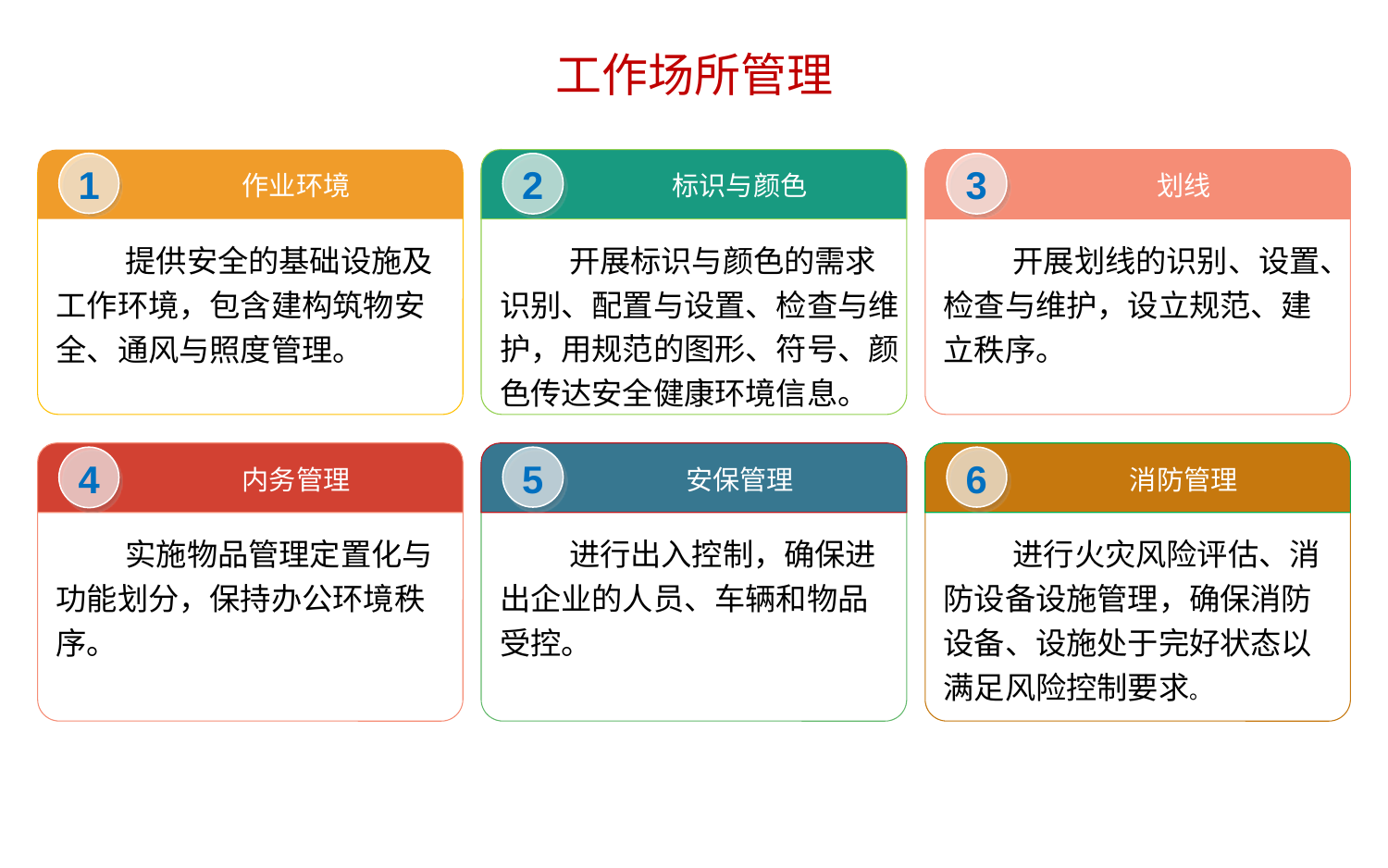

工作场所管理

1
作业环境
提供安全的基础设施及工作环境，包含建构筑物安全、通风与照度管理。

2
标识与颜色
开展标识与颜色的需求识别、配置与设置、检查与维护，用规范的图形、符号、颜色传达安全健康环境信息。

3
划线
开展划线的识别、设置、检查与维护，设立规范、建立秩序。

4
内务管理
实施物品管理定置化与功能划分，保持办公环境秩序。

5
安保管理
进行出入控制，确保进出企业的人员、车辆和物品受控。

6
消防管理
进行火灾风险评估、消防设备设施管理，确保消防设备、设施处于完好状态以满足风险控制要求。